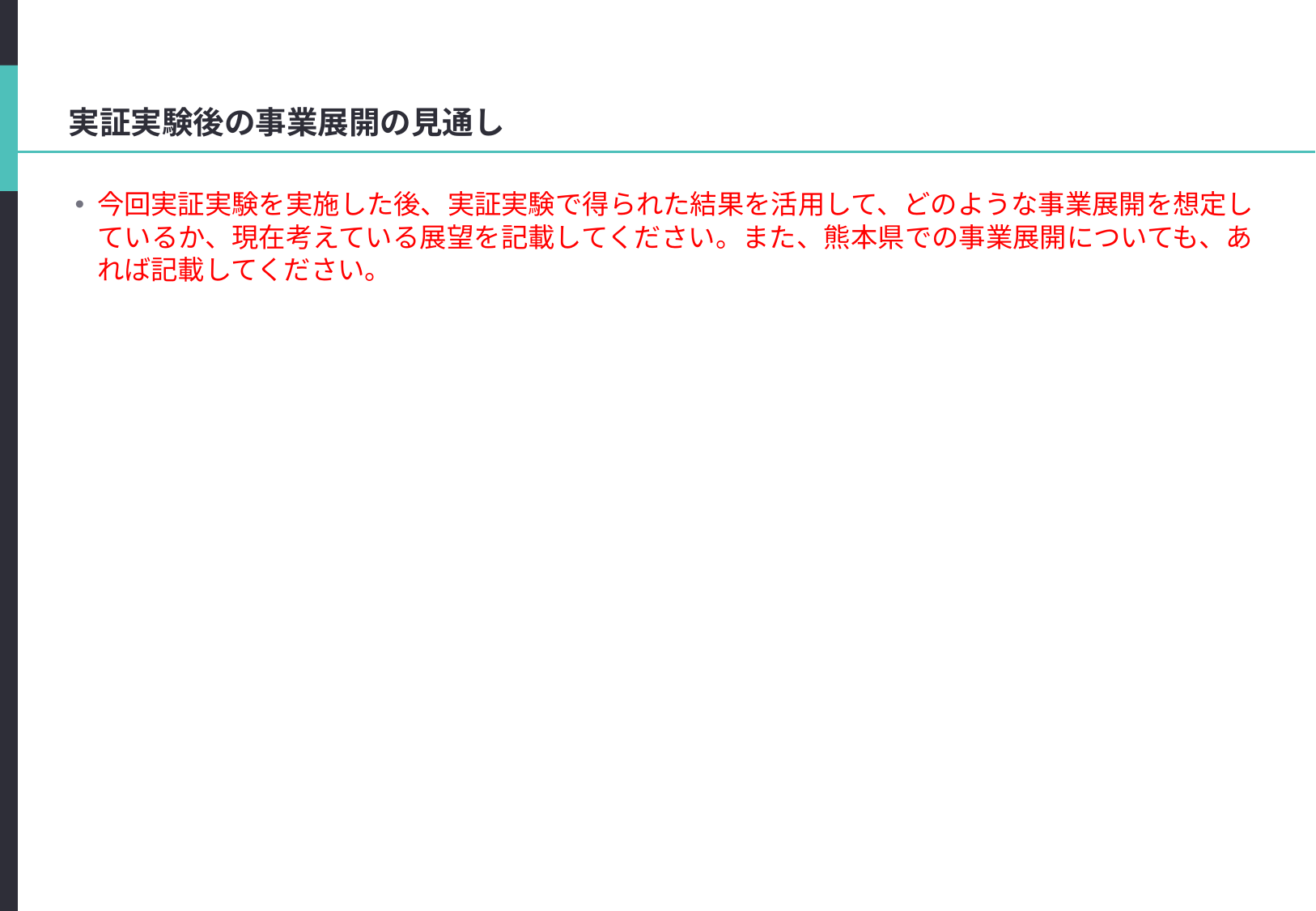

#

実証実験後の事業展開の見通し
今回実証実験を実施した後、実証実験で得られた結果を活用して、どのような事業展開を想定しているか、現在考えている展望を記載してください。また、熊本県での事業展開についても、あれば記載してください。